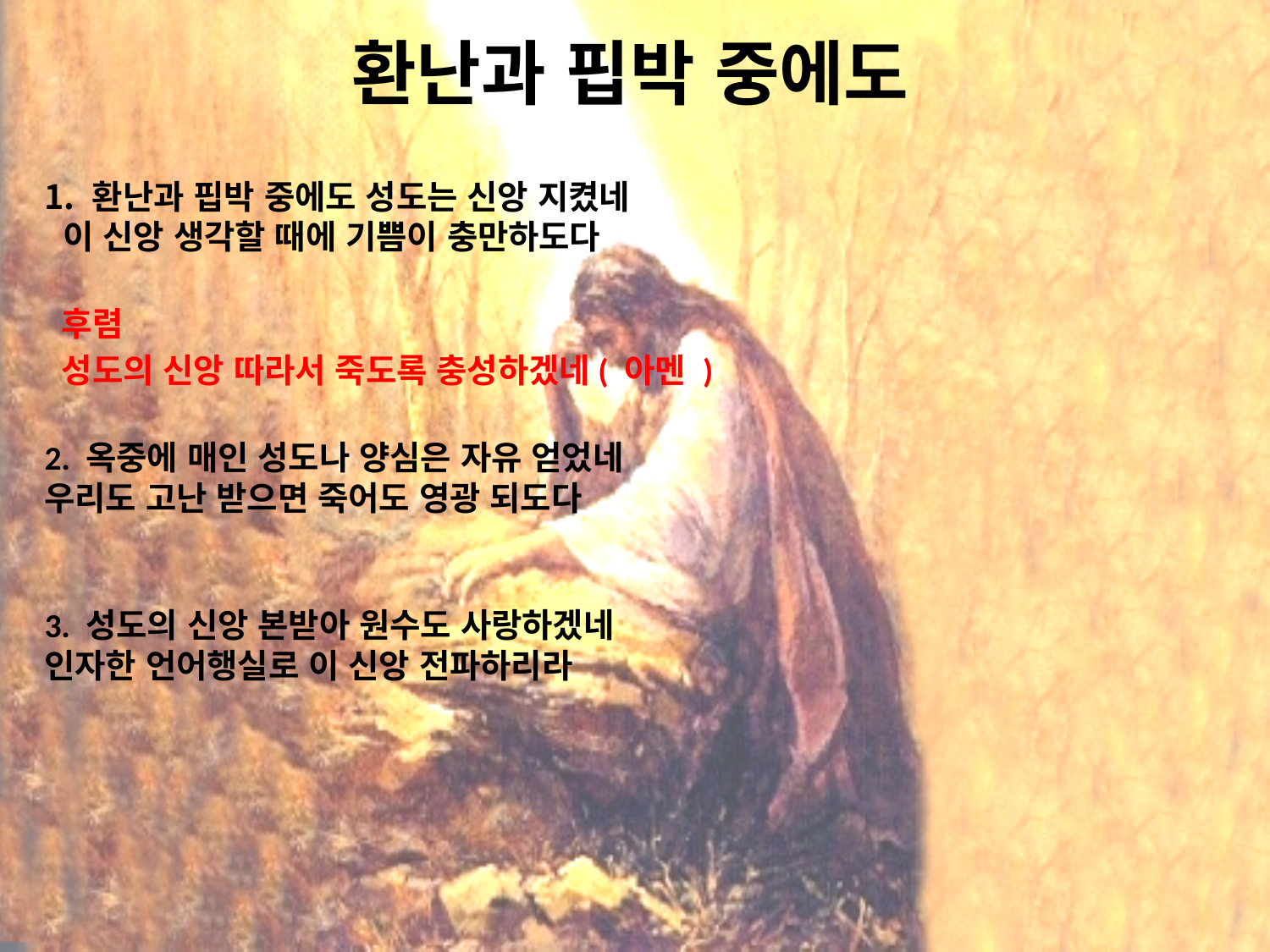

# 환난과 핍박 중에도
 환난과 핍박 중에도 성도는 신앙 지켰네             이 신앙 생각할 때에 기쁨이 충만하도다
 후렴
 성도의 신앙 따라서 죽도록 충성하겠네( 아멘 )
2. 옥중에 매인 성도나 양심은 자유 얻었네    우리도 고난 받으면 죽어도 영광 되도다
3. 성도의 신앙 본받아 원수도 사랑하겠네            인자한 언어행실로 이 신앙 전파하리라